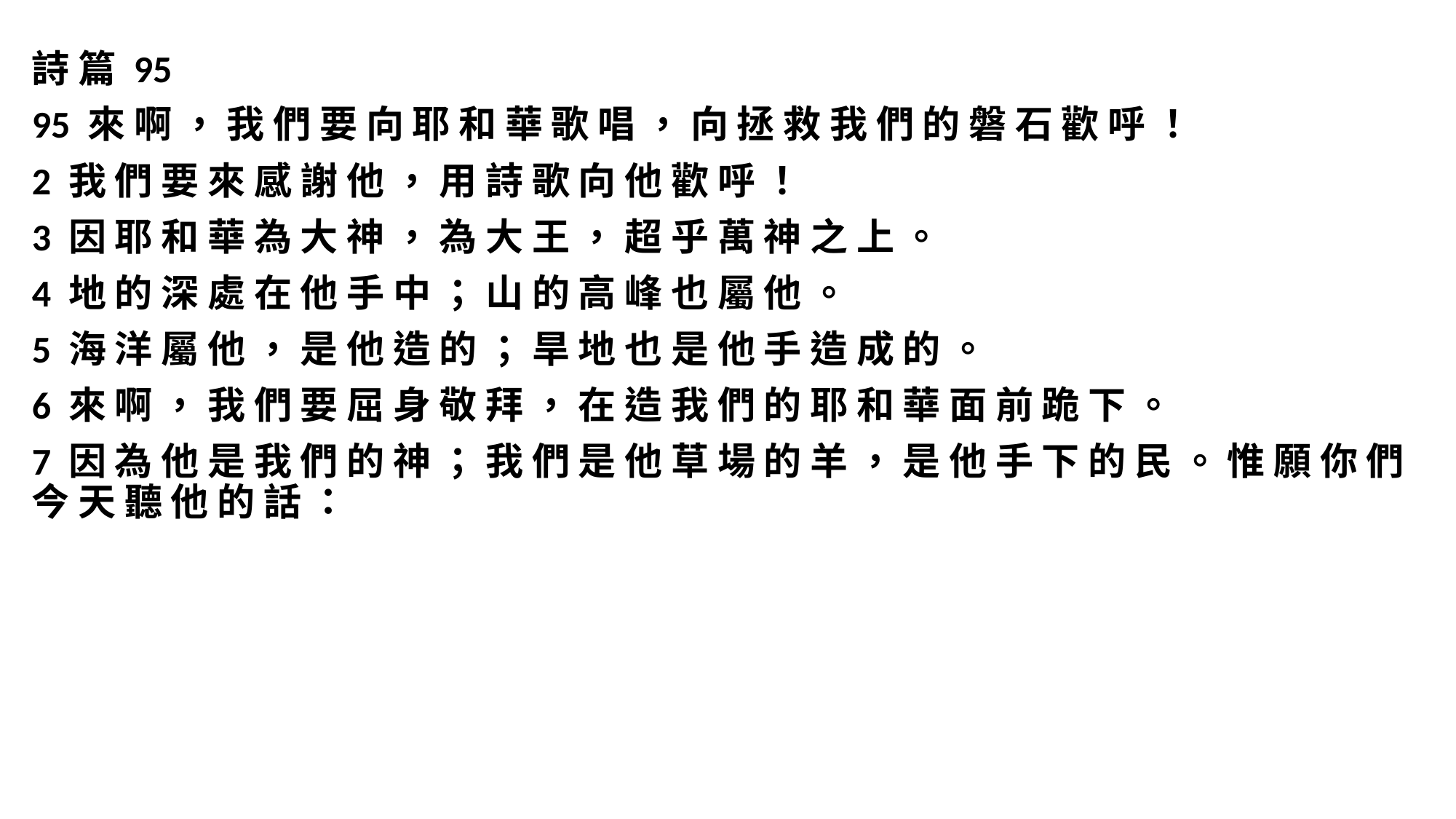

詩 篇 95
95 來 啊 ， 我 們 要 向 耶 和 華 歌 唱 ， 向 拯 救 我 們 的 磐 石 歡 呼 ！
2 我 們 要 來 感 謝 他 ， 用 詩 歌 向 他 歡 呼 ！
3 因 耶 和 華 為 大 神 ， 為 大 王 ， 超 乎 萬 神 之 上 。
4 地 的 深 處 在 他 手 中 ； 山 的 高 峰 也 屬 他 。
5 海 洋 屬 他 ， 是 他 造 的 ； 旱 地 也 是 他 手 造 成 的 。
6 來 啊 ， 我 們 要 屈 身 敬 拜 ， 在 造 我 們 的 耶 和 華 面 前 跪 下 。
7 因 為 他 是 我 們 的 神 ； 我 們 是 他 草 場 的 羊 ， 是 他 手 下 的 民 。 惟 願 你 們 今 天 聽 他 的 話 ：